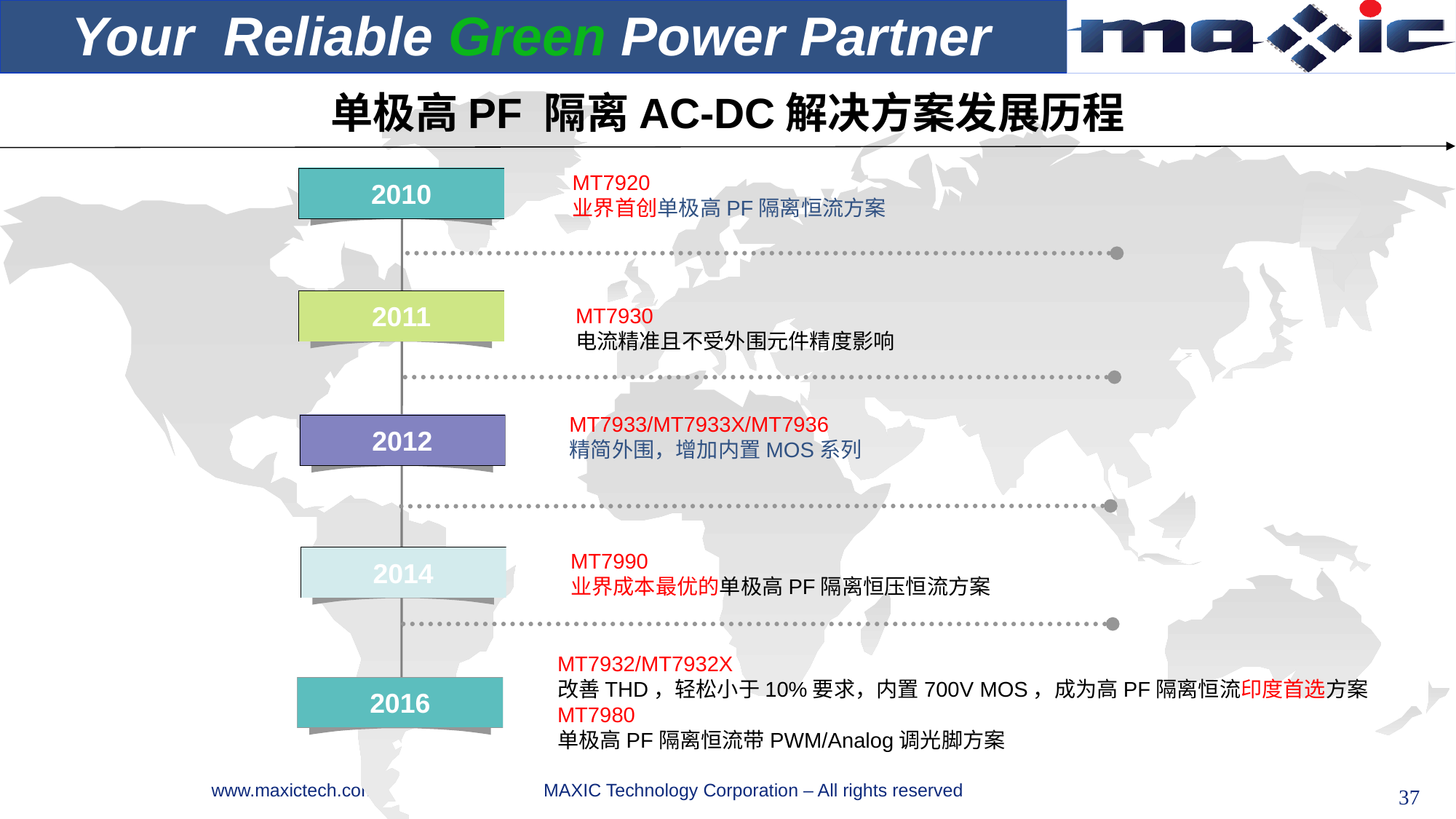

Your  Reliable Green Power Partner

单极高PF 隔离AC-DC解决方案发展历程

MT7920
业界首创单极高PF隔离恒流方案
2010

2011

MT7930
电流精准且不受外围元件精度影响

MT7933/MT7933X/MT7936
精简外围，增加内置MOS系列
2012

MT7990
业界成本最优的单极高PF隔离恒压恒流方案
2014

MT7932/MT7932X
改善THD，轻松小于10%要求，内置700V MOS，成为高PF隔离恒流印度首选方案
MT7980
单极高PF隔离恒流带PWM/Analog调光脚方案

2016

37